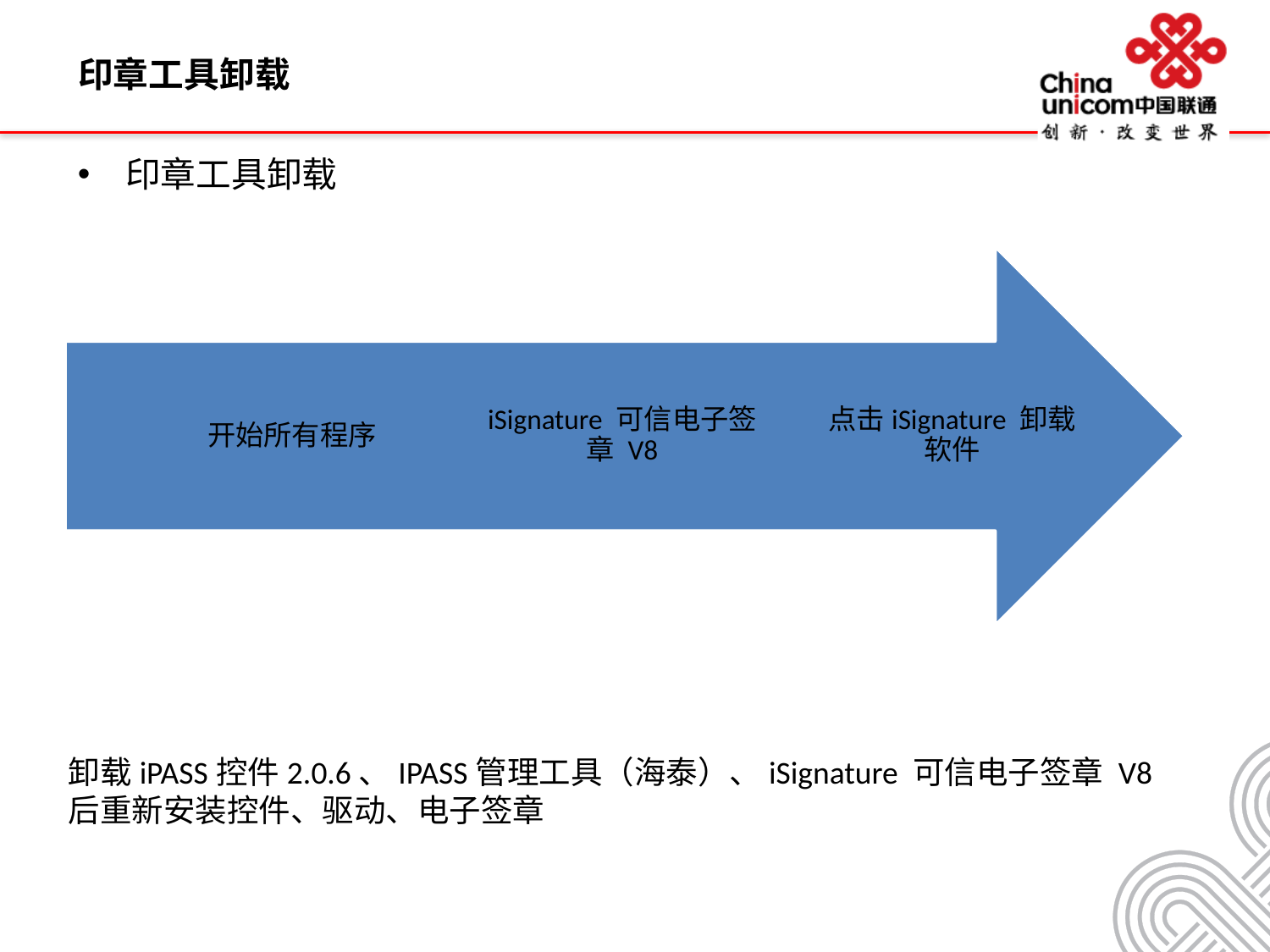

# 印章工具卸载
印章工具卸载

点击iSignature 卸载软件
iSignature 可信电子签章 V8
开始所有程序
卸载iPASS控件2.0.6、IPASS管理工具（海泰）、iSignature 可信电子签章 V8
后重新安装控件、驱动、电子签章